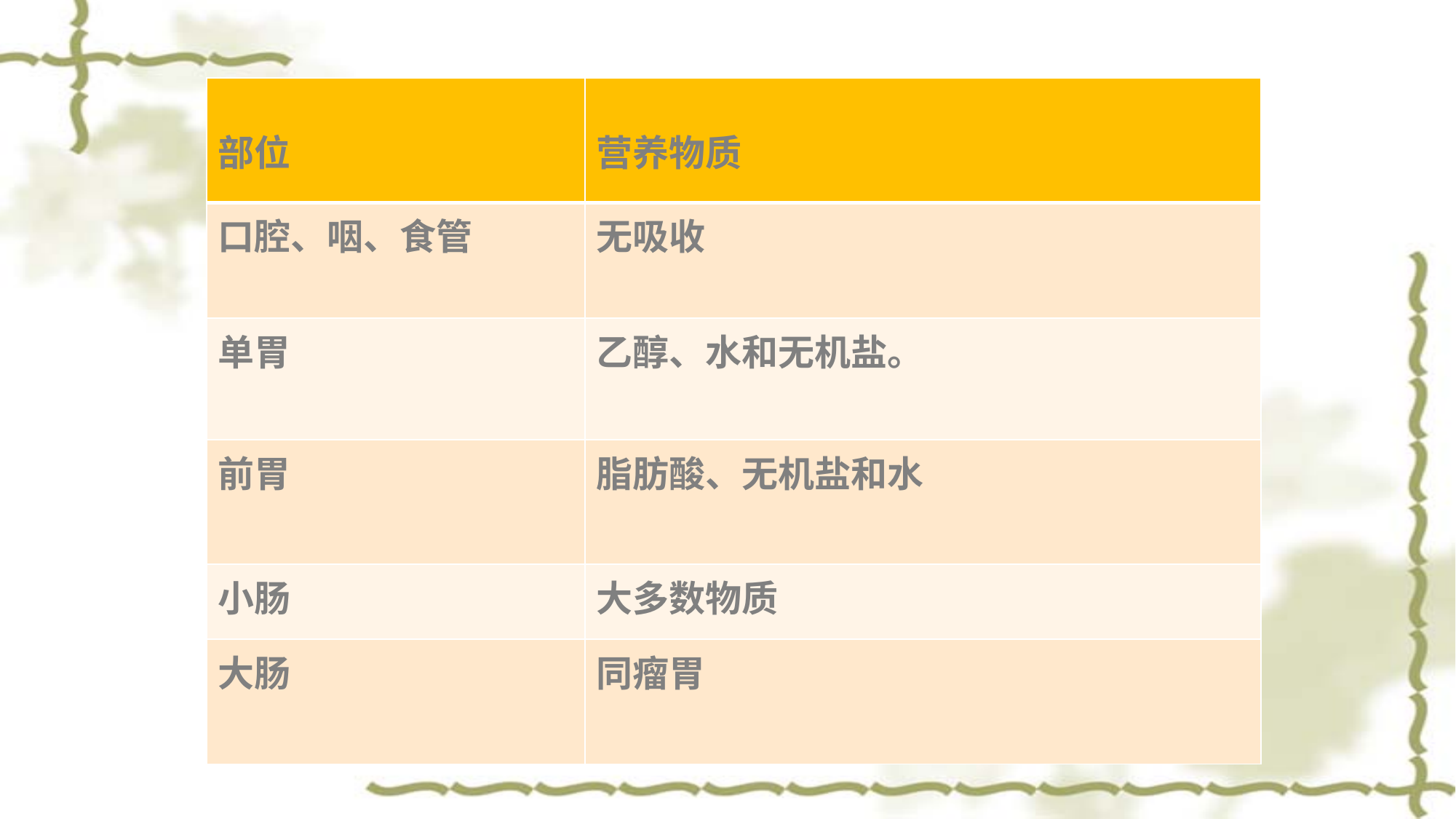

| 部位 | 营养物质 |
| --- | --- |
| 口腔、咽、食管 | 无吸收 |
| 单胃 | 乙醇、水和无机盐。 |
| 前胃 | 脂肪酸、无机盐和水 |
| 小肠 | 大多数物质 |
| 大肠 | 同瘤胃 |